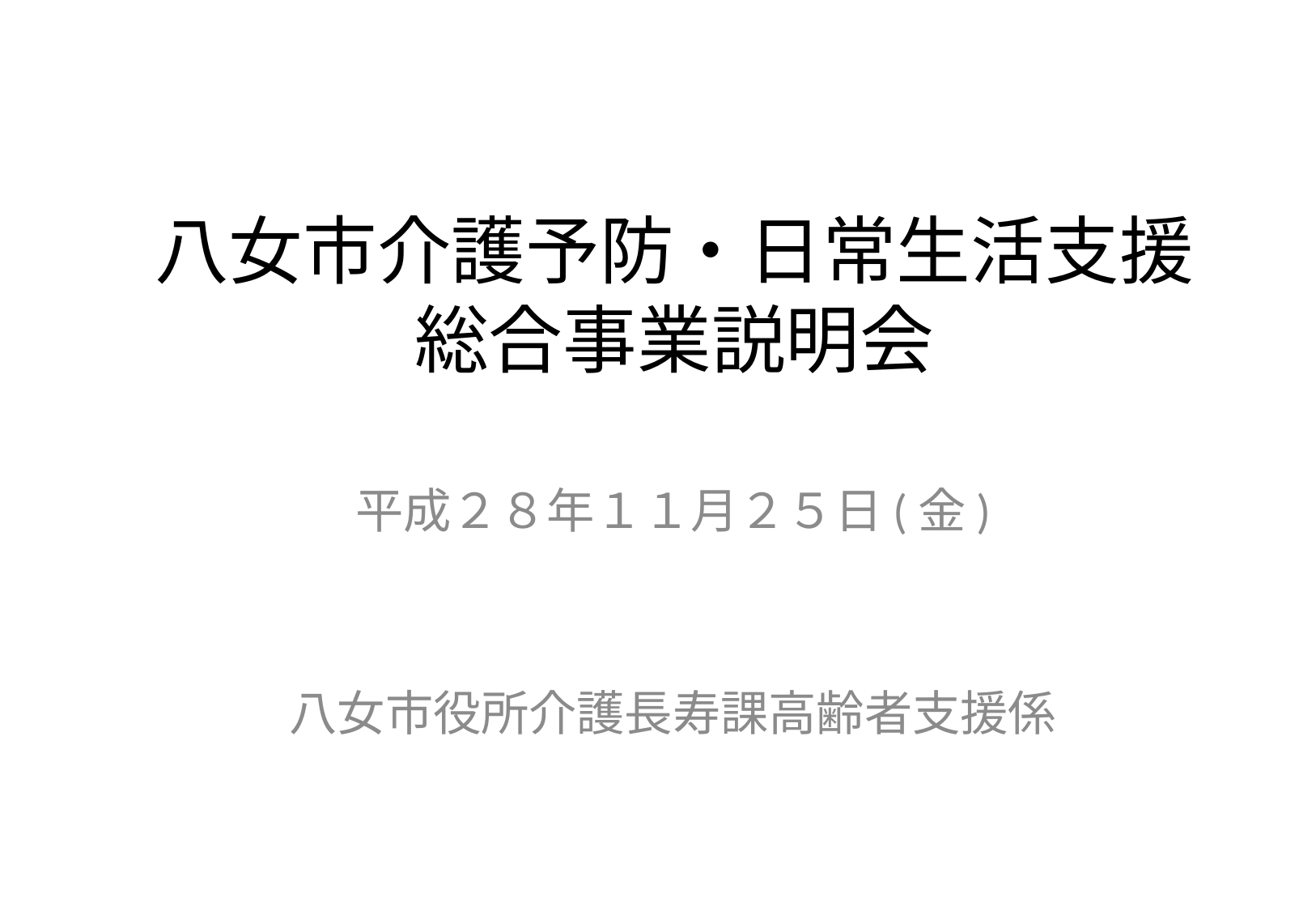

# 八女市介護予防・日常生活支援 総合事業説明会
平成２８年１１月２５日(金)

八女市役所介護長寿課高齢者支援係